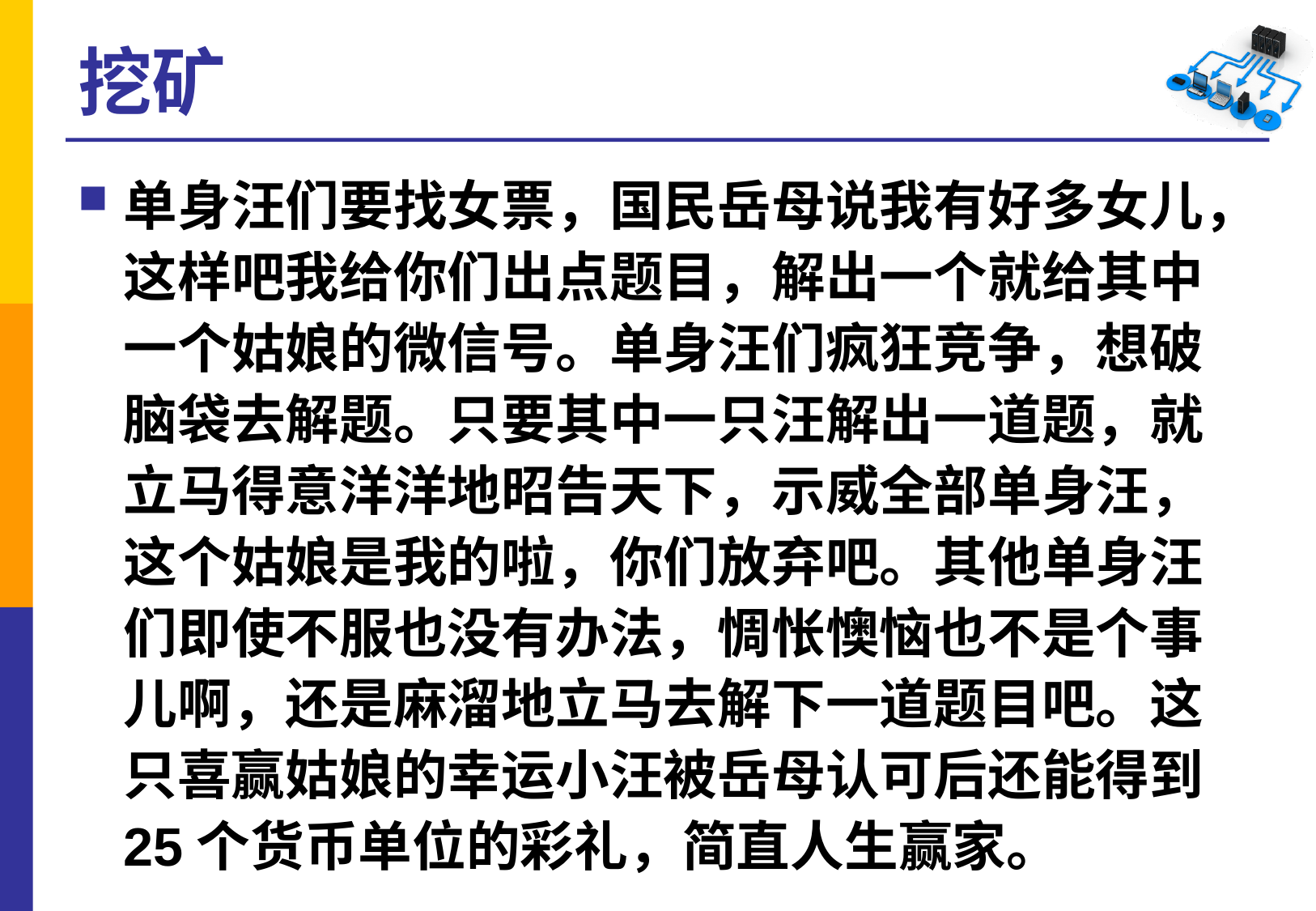

# 挖矿
单身汪们要找女票，国民岳母说我有好多女儿，这样吧我给你们出点题目，解出一个就给其中一个姑娘的微信号。单身汪们疯狂竞争，想破脑袋去解题。只要其中一只汪解出一道题，就立马得意洋洋地昭告天下，示威全部单身汪，这个姑娘是我的啦，你们放弃吧。其他单身汪们即使不服也没有办法，惆怅懊恼也不是个事儿啊，还是麻溜地立马去解下一道题目吧。这只喜赢姑娘的幸运小汪被岳母认可后还能得到25个货币单位的彩礼，简直人生赢家。